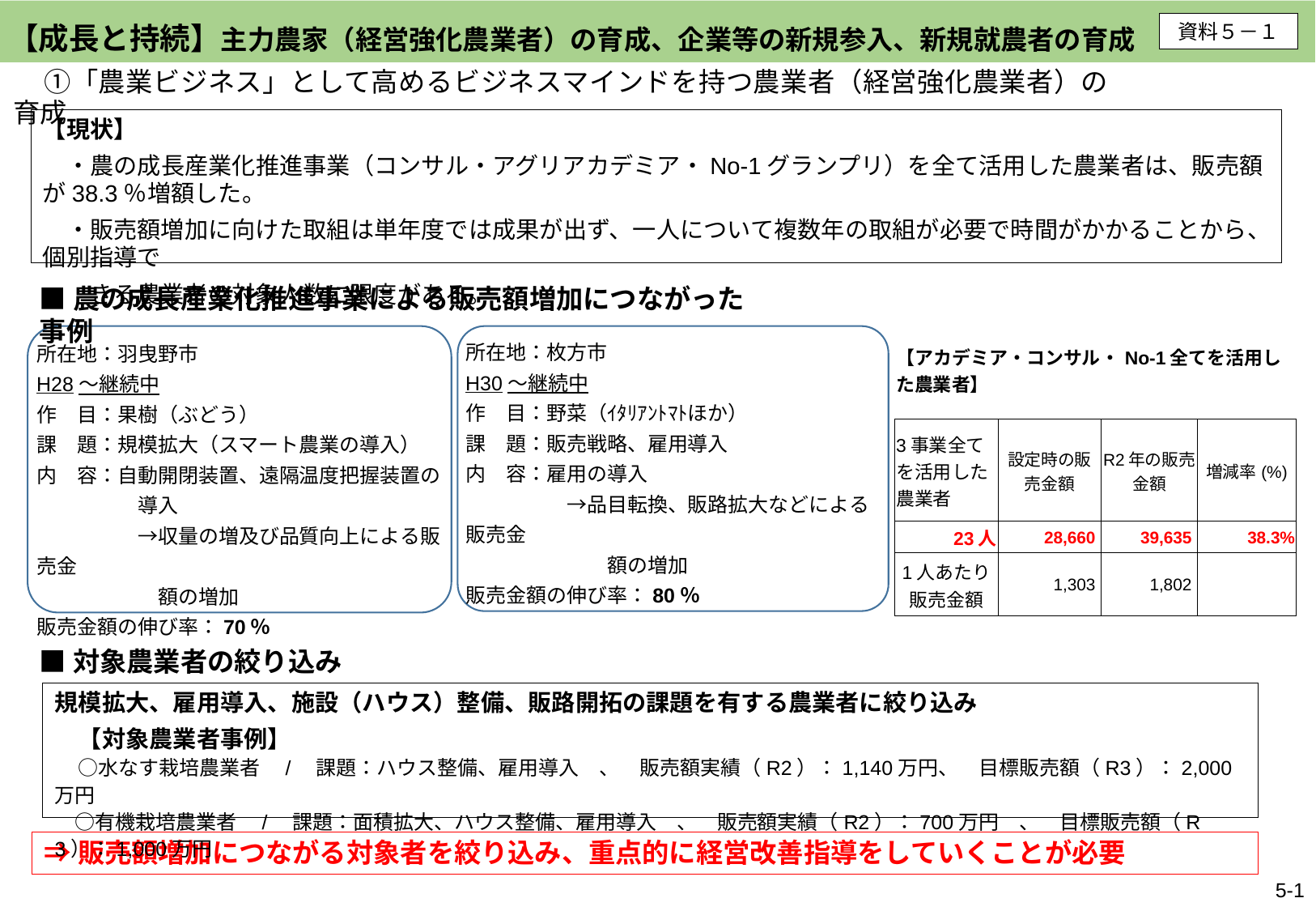

【成長と持続】主力農家（経営強化農業者）の育成、企業等の新規参入、新規就農者の育成
資料５－１
　　①「農業ビジネス」として高めるビジネスマインドを持つ農業者（経営強化農業者）の育成
【現状】
　・農の成長産業化推進事業（コンサル・アグリアカデミア・No-1グランプリ）を全て活用した農業者は、販売額が38.3％増額した。
　・販売額増加に向けた取組は単年度では成果が出ず、一人について複数年の取組が必要で時間がかかることから、個別指導で
　　きる農業者の対象人数に限度がある。
■農の成長産業化推進事業による販売額増加につながった事例
所在地：羽曳野市
H28～継続中
作　目：果樹（ぶどう）
課　題：規模拡大（スマート農業の導入）
内　容：自動開閉装置、遠隔温度把握装置の
　　　　　導入
　　　　　→収量の増及び品質向上による販売金
　　　　　　額の増加
販売金額の伸び率：70％

所在地：枚方市
H30～継続中
作　目：野菜（ｲﾀﾘｱﾝﾄﾏﾄほか）
課　題：販売戦略、雇用導入
内　容：雇用の導入
　　　　　→品目転換、販路拡大などによる販売金
　　　　　　　額の増加
販売金額の伸び率：80％%

| 【アカデミア・コンサル・No-1全てを活用した農業者】 |  |  |  |
| --- | --- | --- | --- |
|  |  |  |  |
| 3事業全てを活用した農業者 | 設定時の販売金額 | R2年の販売金額 | 増減率(%) |
| 23人 | 28,660 | 39,635 | 38.3% |
| 1人あたり販売金額 | 1,303 | 1,802 |  |
■対象農業者の絞り込み
規模拡大、雇用導入、施設（ハウス）整備、販路開拓の課題を有する農業者に絞り込み
　【対象農業者事例】
　○水なす栽培農業者　/　課題：ハウス整備、雇用導入　、　販売額実績（R2）：1,140万円、　目標販売額（R3）：2,000万円
　○有機栽培農業者　/　課題：面積拡大、ハウス整備、雇用導入　、　販売額実績（R2）：700万円　、　目標販売額（R3）：1,000万円
⇒販売額増加につながる対象者を絞り込み、重点的に経営改善指導をしていくことが必要
5-1